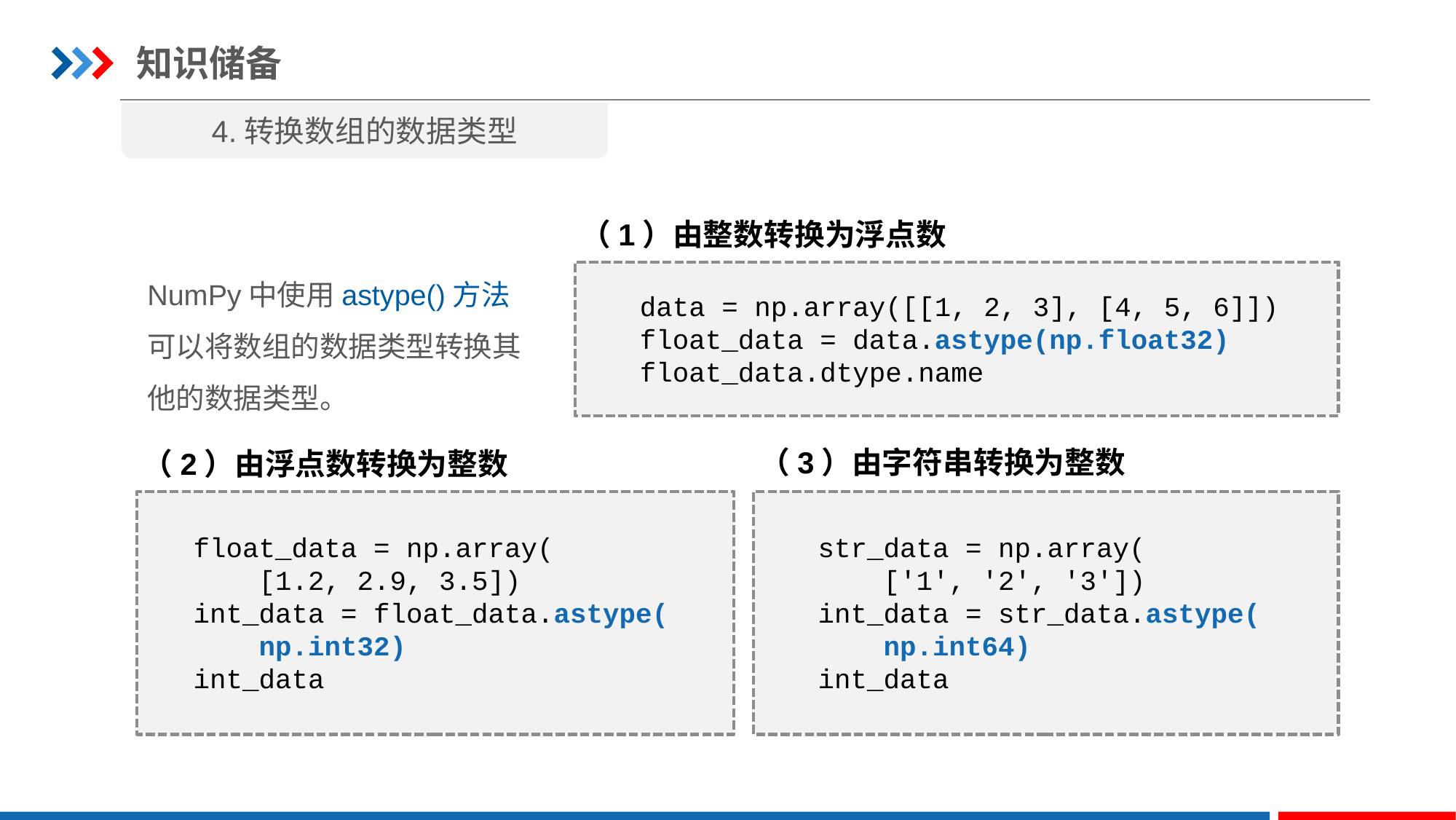

知识储备

4.转换数组的数据类型
（1）由整数转换为浮点数
NumPy中使用astype()方法可以将数组的数据类型转换其他的数据类型。

data = np.array([[1, 2, 3], [4, 5, 6]])
float_data = data.astype(np.float32)
float_data.dtype.name
（3）由字符串转换为整数
（2）由浮点数转换为整数

float_data = np.array(
    [1.2, 2.9, 3.5])
int_data = float_data.astype(
    np.int32)
int_data
str_data = np.array(
    ['1', '2', '3'])
int_data = str_data.astype(
    np.int64)
int_data